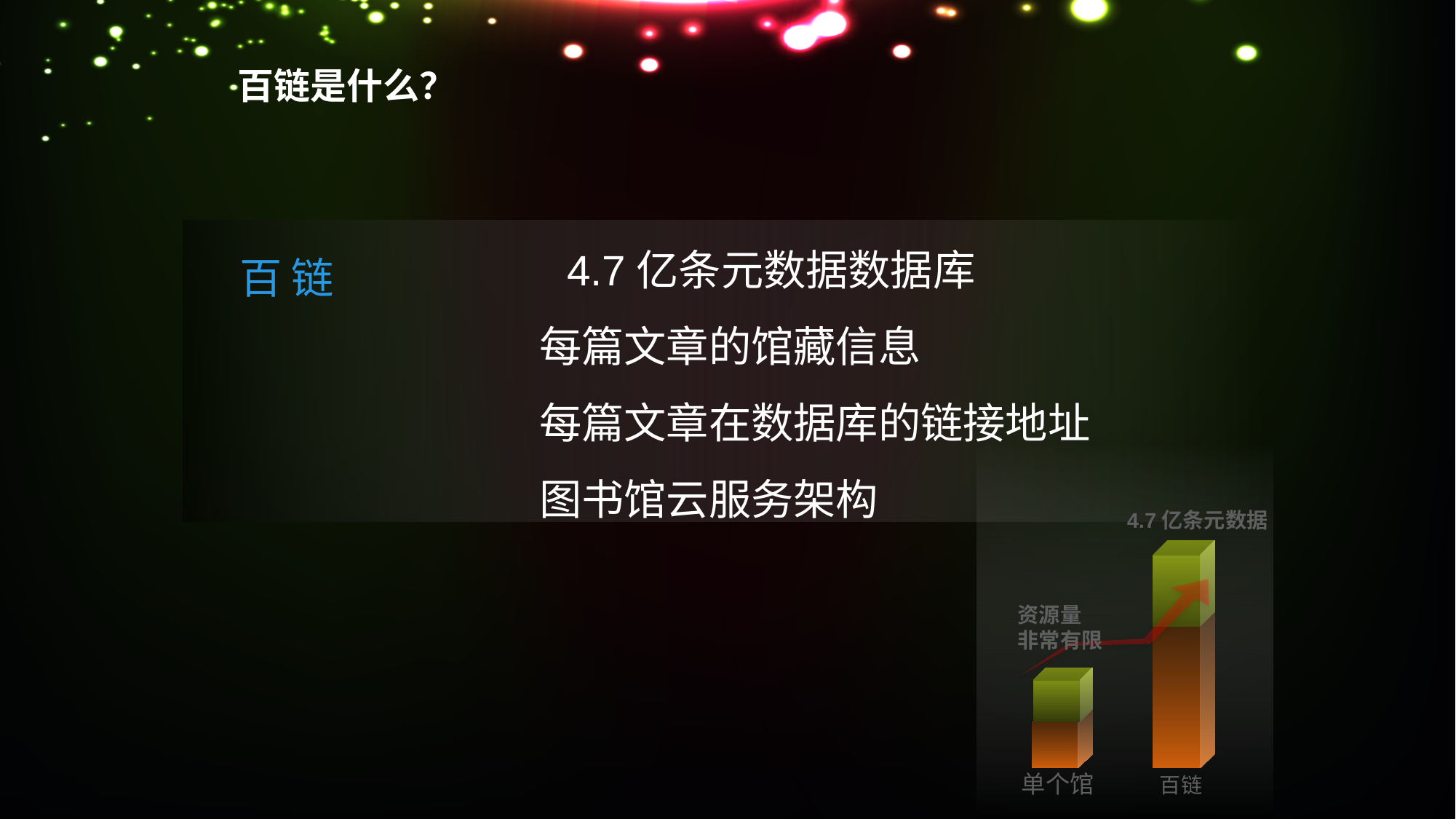

百链是什么？
                          4.7亿条元数据数据库
                 每篇文章的馆藏信息
                 每篇文章在数据库的链接地址
                 图书馆云服务架构
百 链

4.7亿条元数据

资源量
非常有限

单个馆
百链